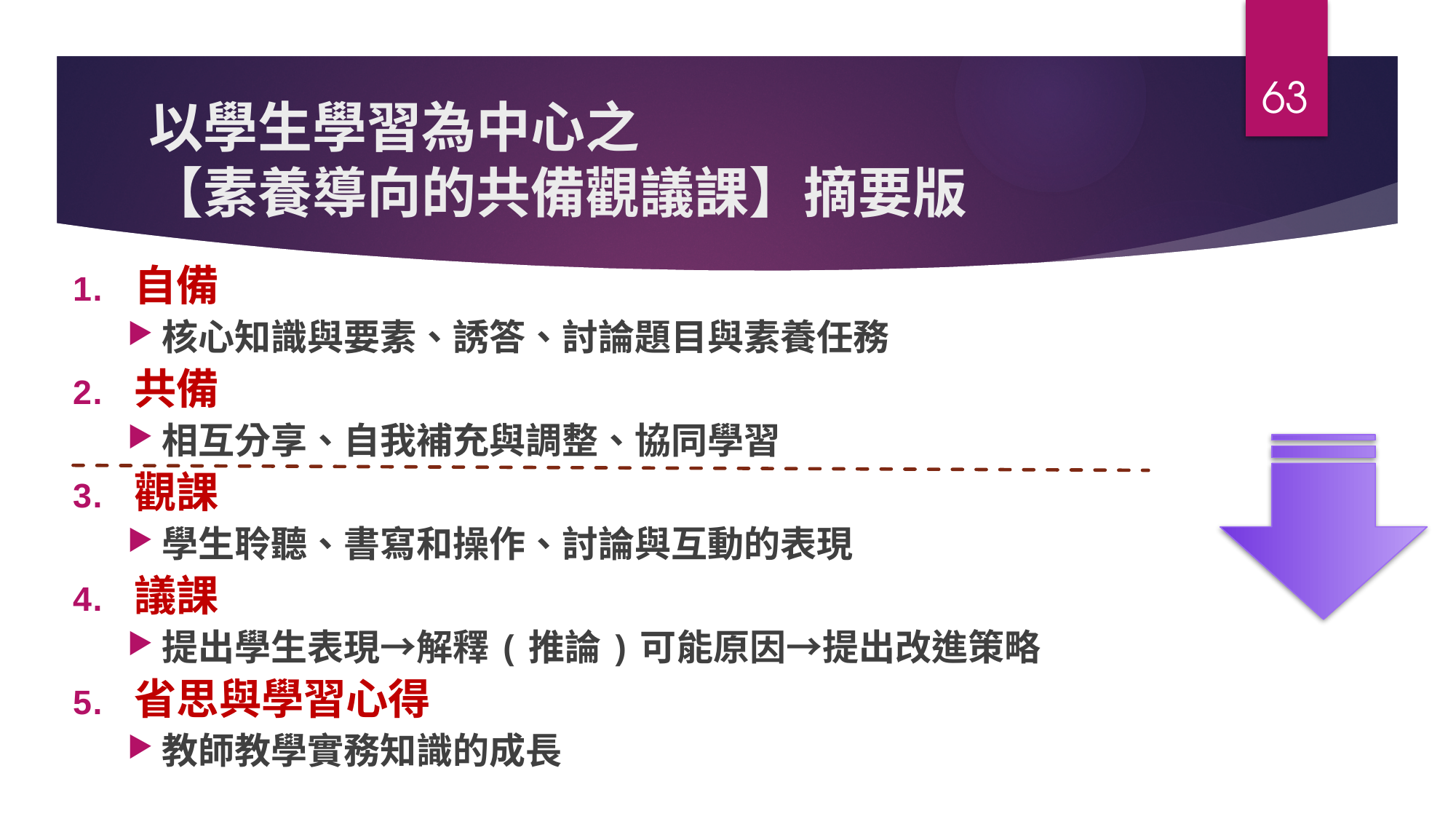

63
# 以學生學習為中心之 【素養導向的共備觀議課】摘要版
自備
核心知識與要素、誘答、討論題目與素養任務
共備
相互分享、自我補充與調整、協同學習
觀課
學生聆聽、書寫和操作、討論與互動的表現
議課
提出學生表現→解釋(推論)可能原因→提出改進策略
省思與學習心得
教師教學實務知識的成長